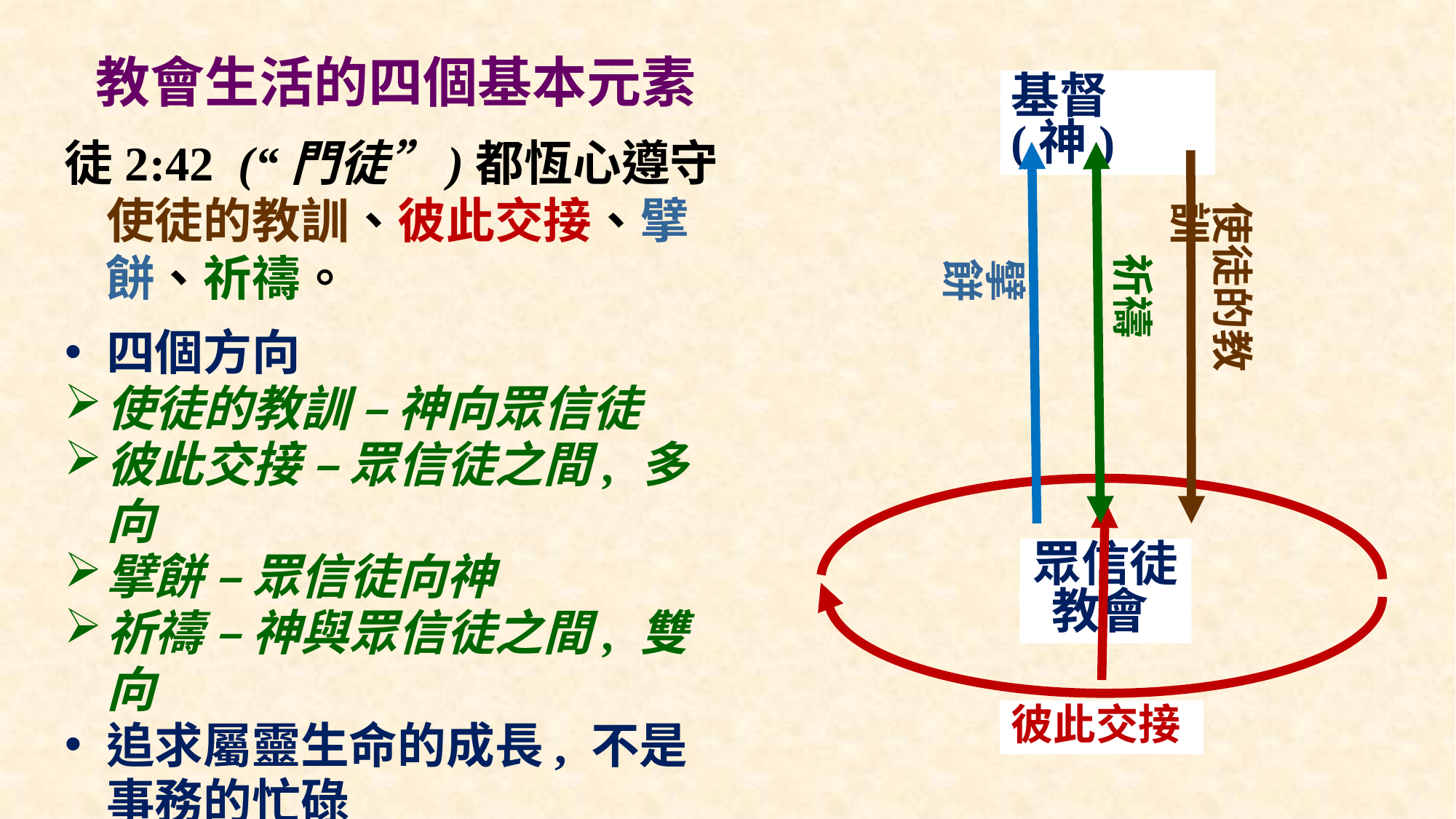

# 教會生活的四個基本元素
基督 (神)
徒2:42  (“門徒”)都恆心遵守使徒的教訓、彼此交接、擘餅、祈禱。
四個方向
使徒的教訓 – 神向眾信徒
彼此交接 – 眾信徒之間, 多向
擘餅 – 眾信徒向神
祈禱 – 神與眾信徒之間, 雙向
追求屬靈生命的成長, 不是事務的忙碌
使徒的教訓
祈禱
擘餅

眾信徒教會
彼此交接